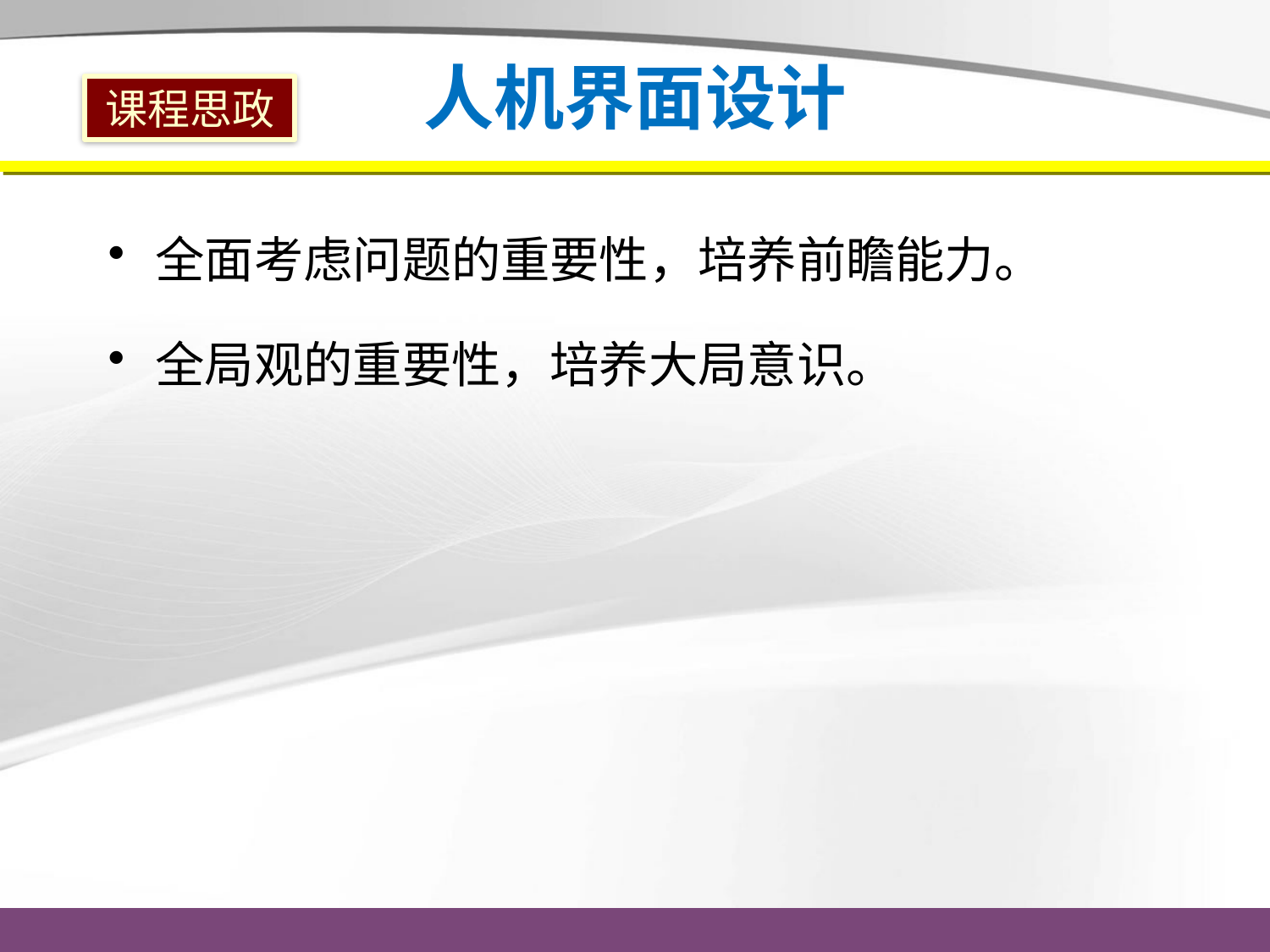

# 人机界面设计
课程思政
全面考虑问题的重要性，培养前瞻能力。
全局观的重要性，培养大局意识。